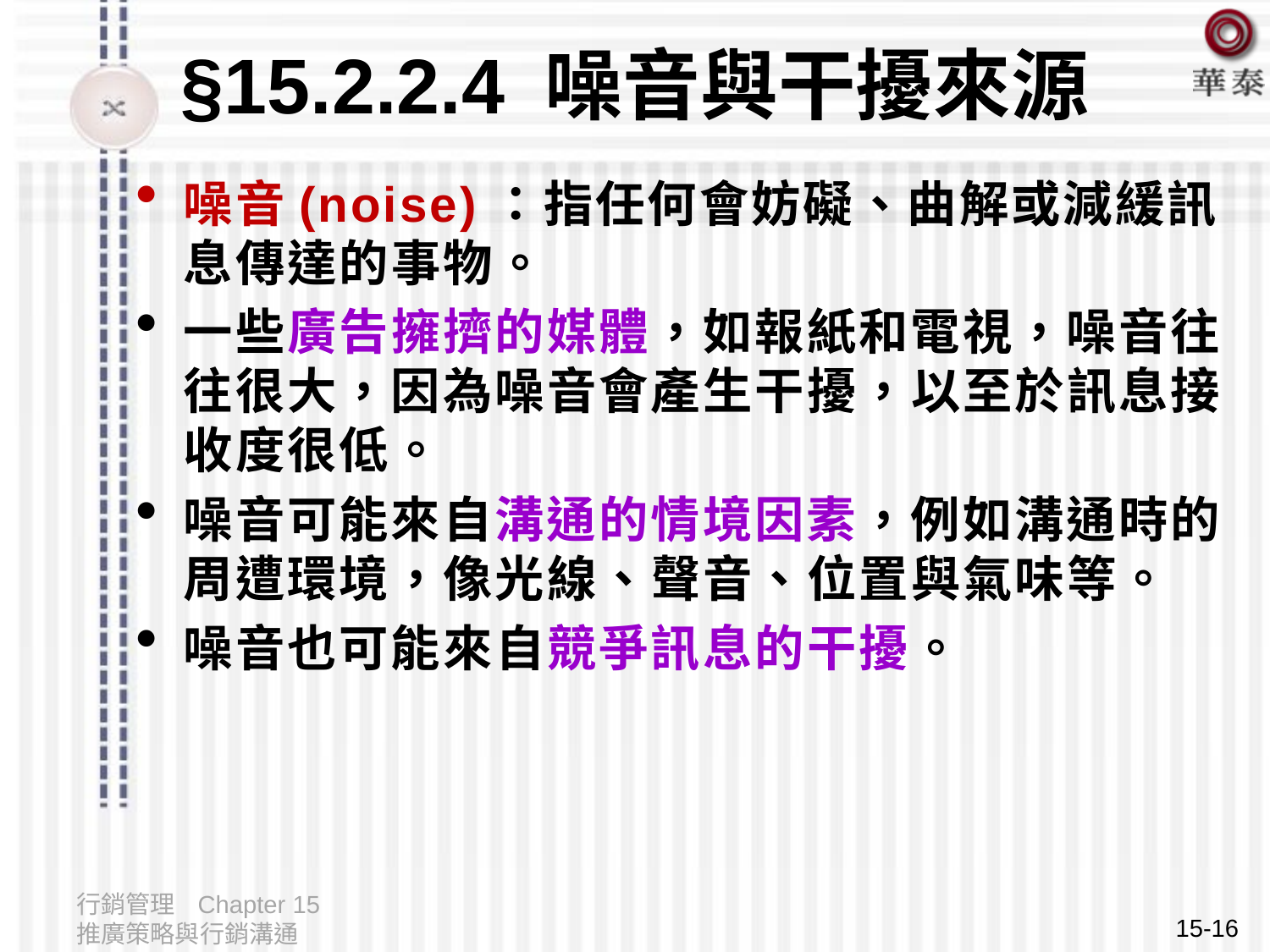

# §15.2.2.4 噪音與干擾來源
噪音(noise)：指任何會妨礙、曲解或減緩訊息傳達的事物。
一些廣告擁擠的媒體，如報紙和電視，噪音往往很大，因為噪音會產生干擾，以至於訊息接收度很低。
噪音可能來自溝通的情境因素，例如溝通時的周遭環境，像光線、聲音、位置與氣味等。
噪音也可能來自競爭訊息的干擾。
行銷管理   Chapter 15   推廣策略與行銷溝通
15-16